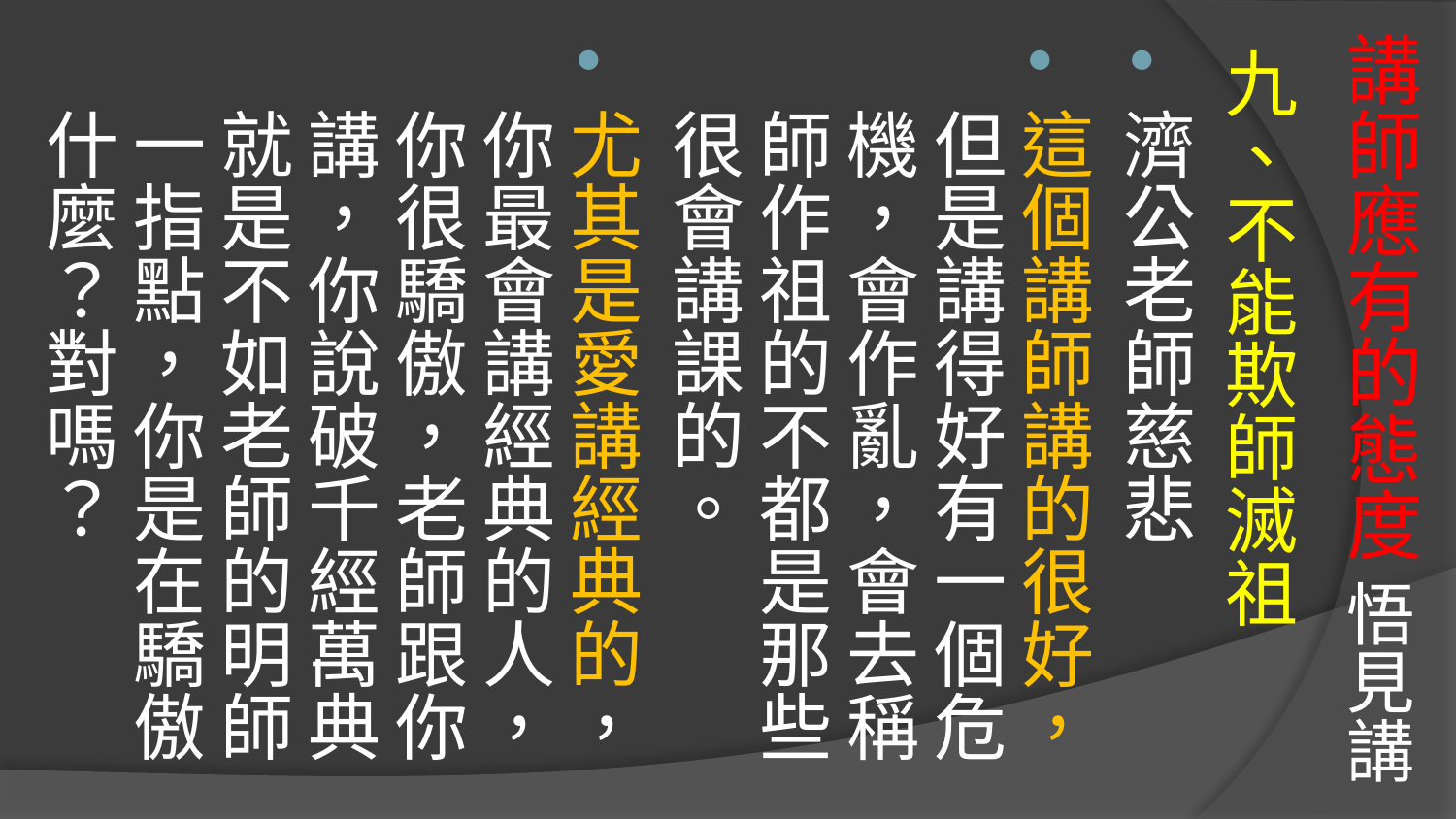

# 講師應有的態度 悟見講
九、不能欺師滅祖
濟公老師慈悲
這個講師講的很好，但是講得好有一個危機，會作亂，會去稱師作祖的不都是那些很會講課的。
尤其是愛講經典的，你最會講經典的人，你很驕傲，老師跟你講，你說破千經萬典就是不如老師的明師一指點，你是在驕傲什麼？對嗎？